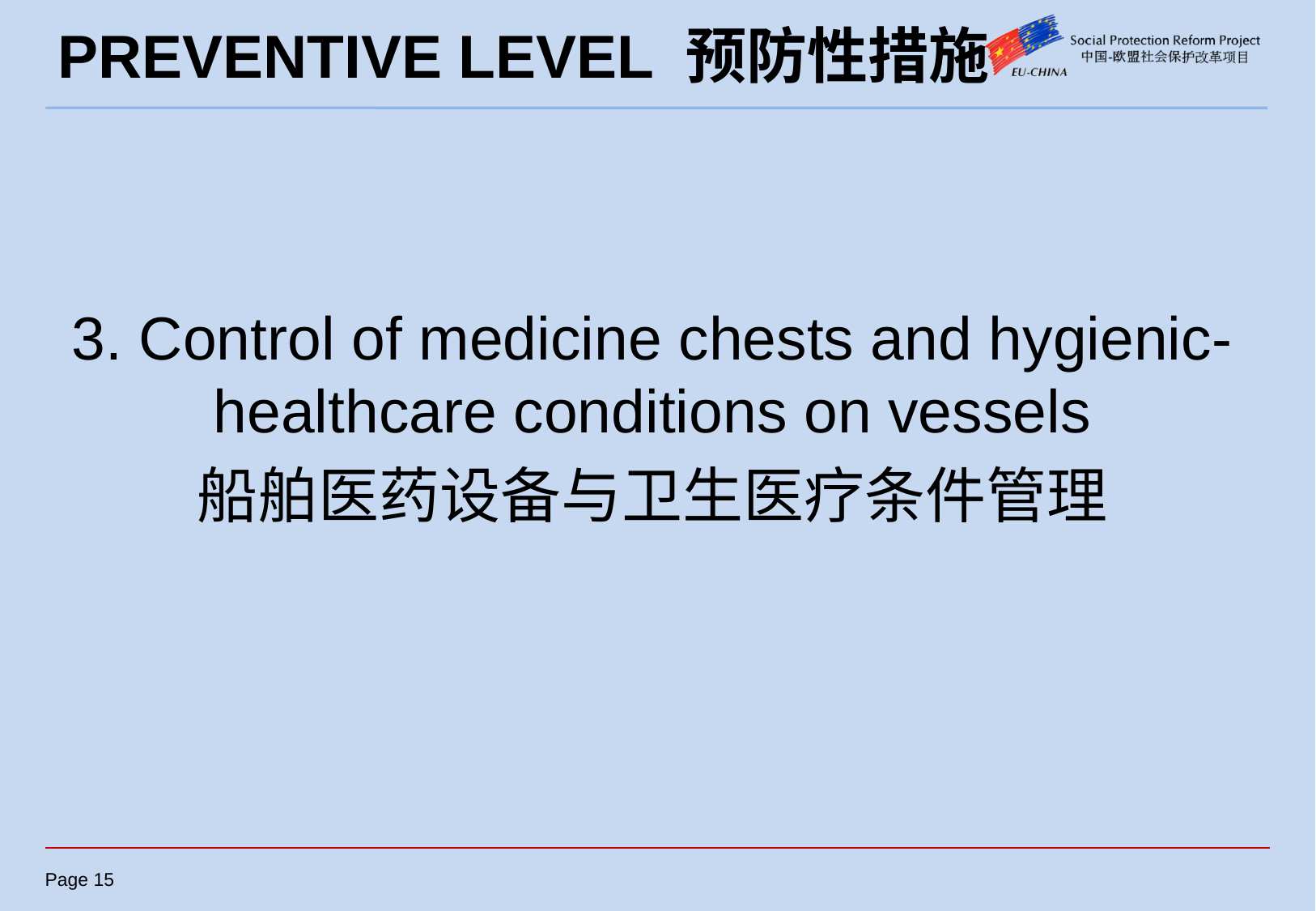

# PREVENTIVE LEVEL 预防性措施
3. Control of medicine chests and hygienic-healthcare conditions on vessels
船舶医药设备与卫生医疗条件管理